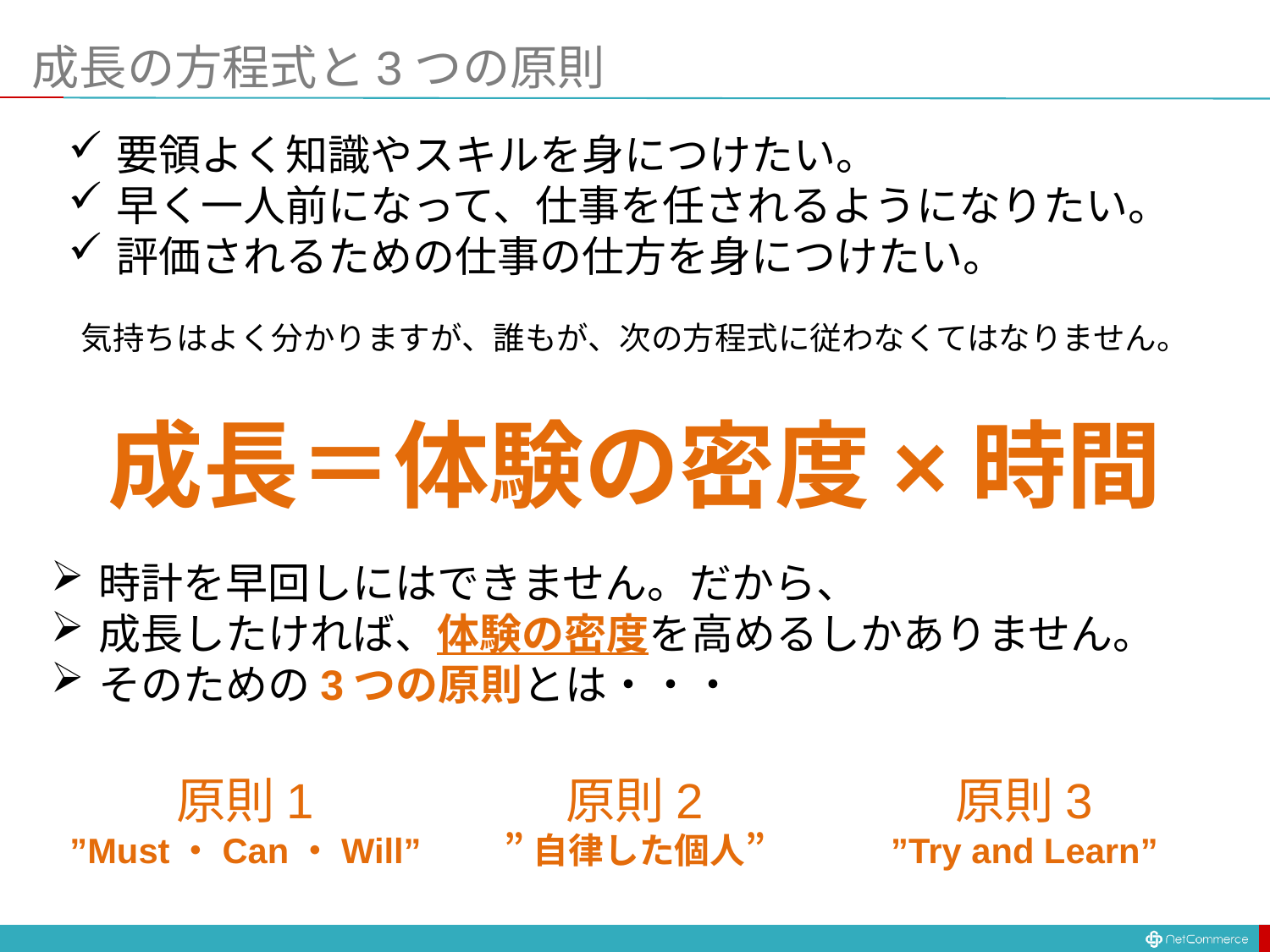

# 成長の方程式と3つの原則
要領よく知識やスキルを身につけたい。
早く一人前になって、仕事を任されるようになりたい。
評価されるための仕事の仕方を身につけたい。

気持ちはよく分かりますが、誰もが、次の方程式に従わなくてはなりません。
成長＝体験の密度×時間
時計を早回しにはできません。だから、
成長したければ、体験の密度を高めるしかありません。
そのための3つの原則とは・・・
原則3
”Try and Learn”
原則1
”Must・Can・Will”
原則2
”自律した個人”